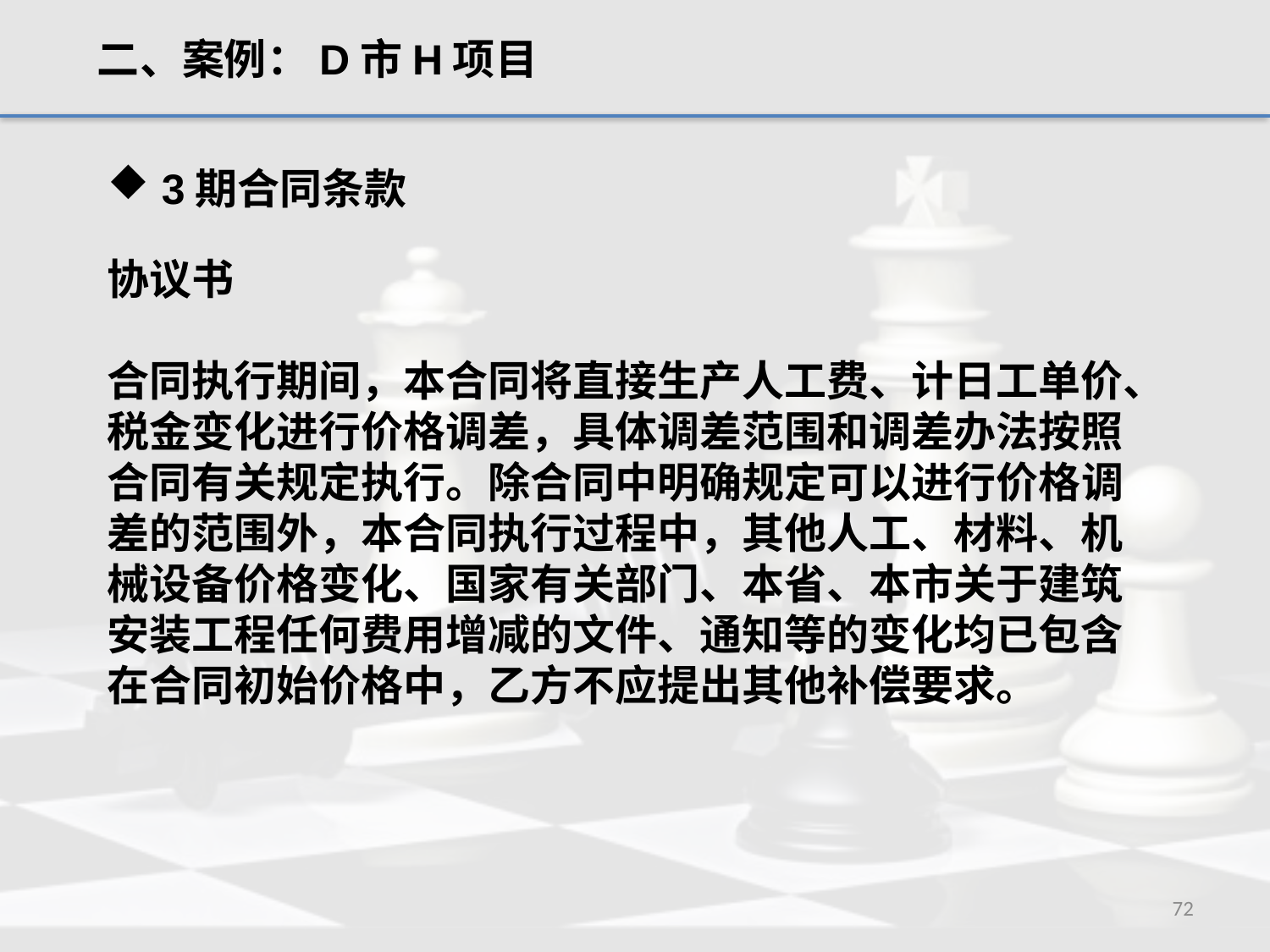

二、案例：D市H项目
 3期合同条款
协议书

合同执行期间，本合同将直接生产人工费、计日工单价、
税金变化进行价格调差，具体调差范围和调差办法按照
合同有关规定执行。除合同中明确规定可以进行价格调
差的范围外，本合同执行过程中，其他人工、材料、机
械设备价格变化、国家有关部门、本省、本市关于建筑安装工程任何费用增减的文件、通知等的变化均已包含在合同初始价格中，乙方不应提出其他补偿要求。

72